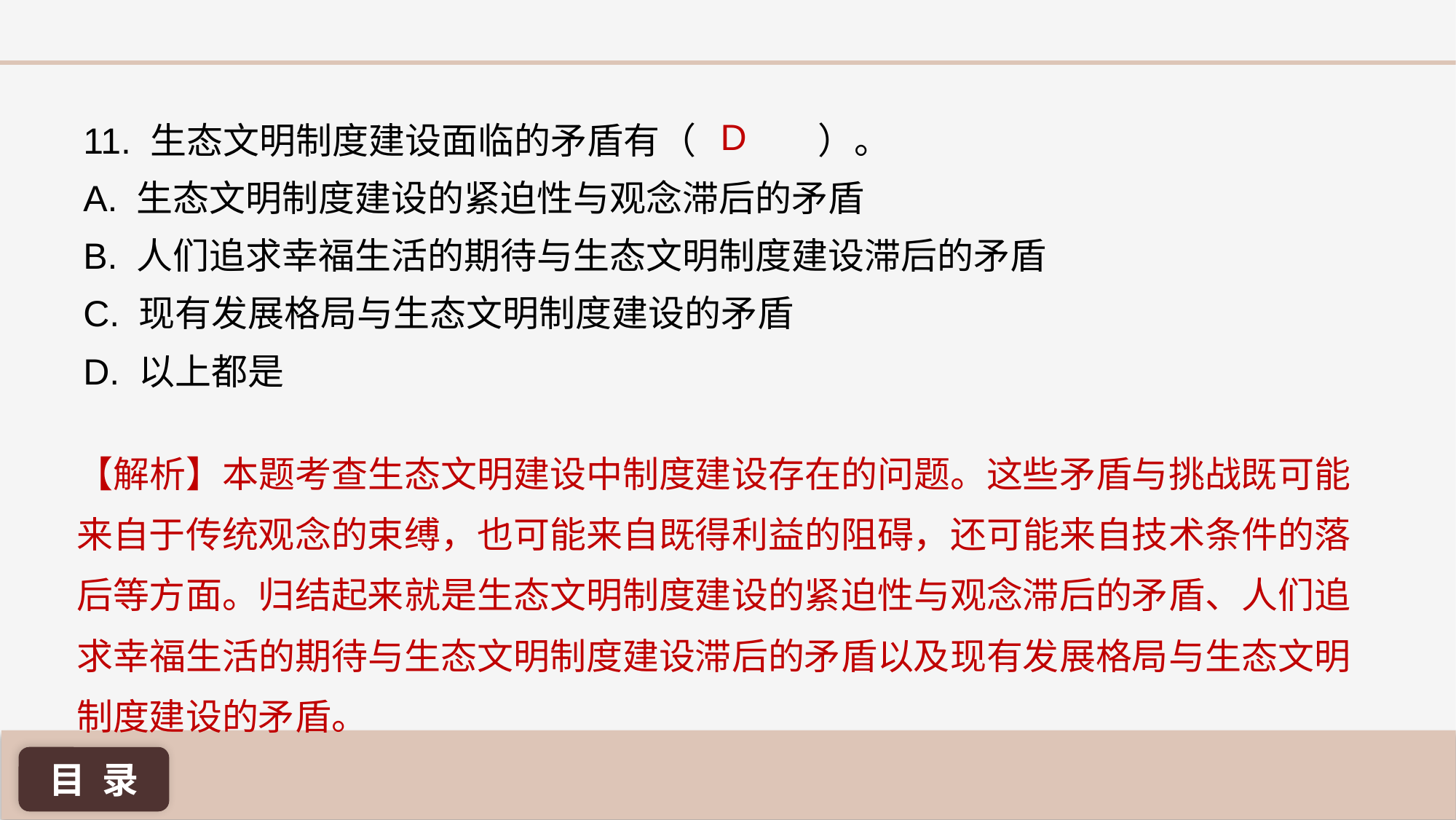

D
11. 生态文明制度建设面临的矛盾有（	   ）。
A. 生态文明制度建设的紧迫性与观念滞后的矛盾
B. 人们追求幸福生活的期待与生态文明制度建设滞后的矛盾
C. 现有发展格局与生态文明制度建设的矛盾
D. 以上都是
【解析】本题考查生态文明建设中制度建设存在的问题。这些矛盾与挑战既可能来自于传统观念的束缚，也可能来自既得利益的阻碍，还可能来自技术条件的落后等方面。归结起来就是生态文明制度建设的紧迫性与观念滞后的矛盾、人们追求幸福生活的期待与生态文明制度建设滞后的矛盾以及现有发展格局与生态文明制度建设的矛盾。